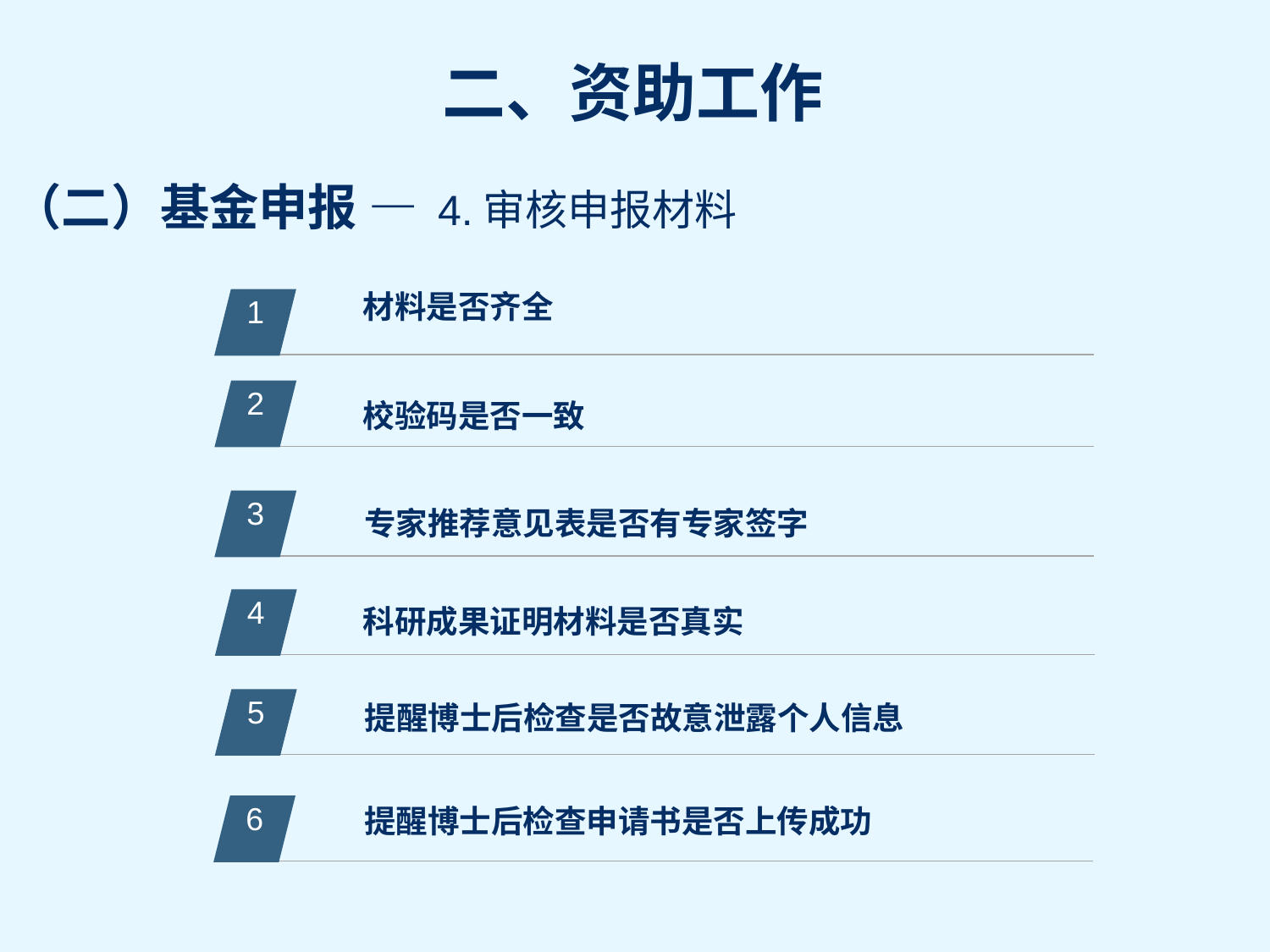

（二）基金申报 — 4.审核申报材料
材料是否齐全
1

2

校验码是否一致
3

专家推荐意见表是否有专家签字
科研成果证明材料是否真实
4

5

提醒博士后检查是否故意泄露个人信息
提醒博士后检查申请书是否上传成功
6